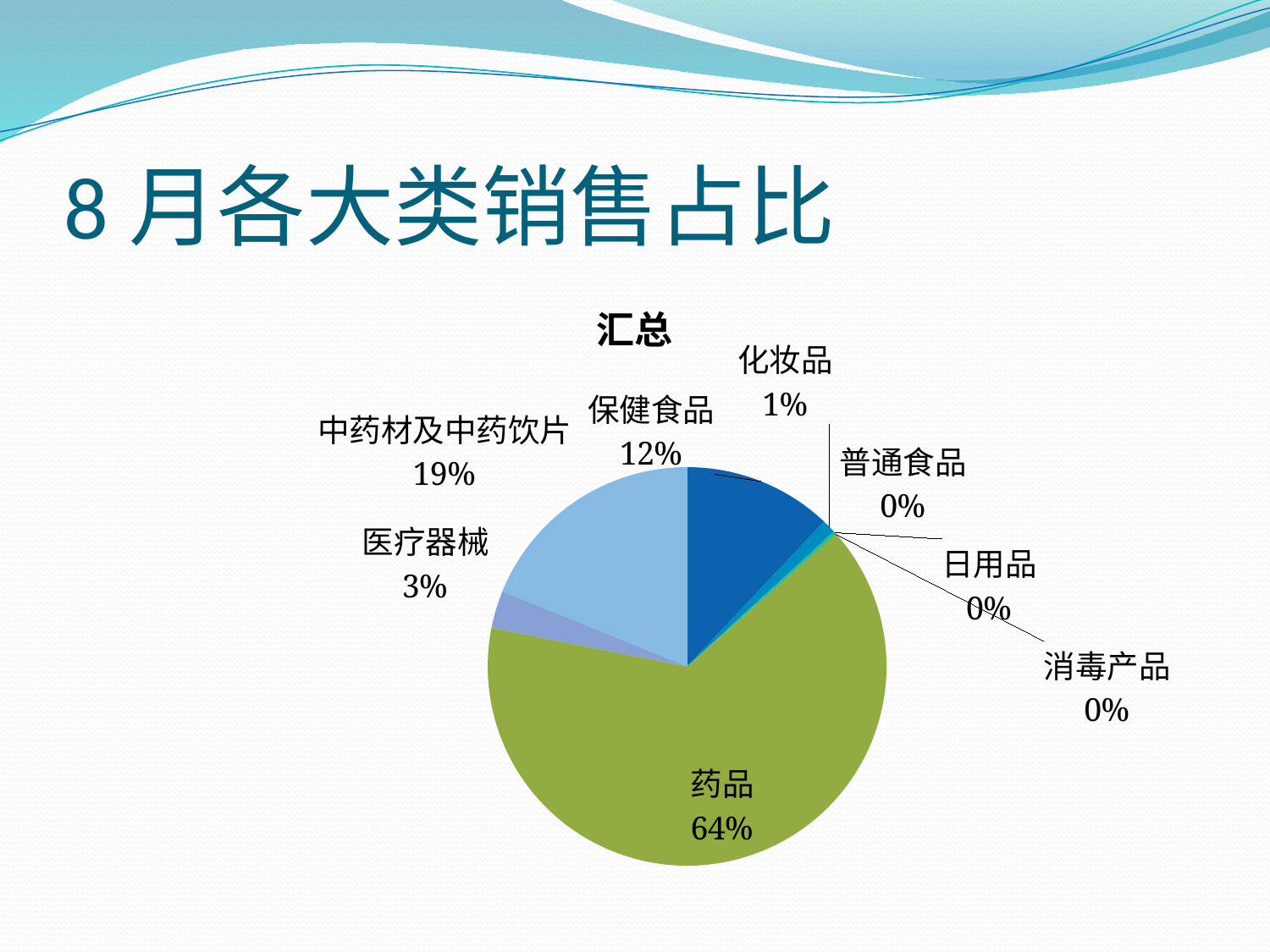

# 8月各大类销售占比

### Chart:

| Category | 汇总 |
|---|---|
| 保健食品 | 46494.62 |
| 化妆品 | 4241.530000000001 |
| 普通食品 | 380.34000000000015 |
| 日用品 | 357.51 |
| 消毒产品 | 1069.1099999999997 |
| 药品 | 248722.29999999944 |
| 医疗器械 | 11783.31999999999 |
| 中药材及中药饮片 | 72681.21000000005 |
| (空白) | None |